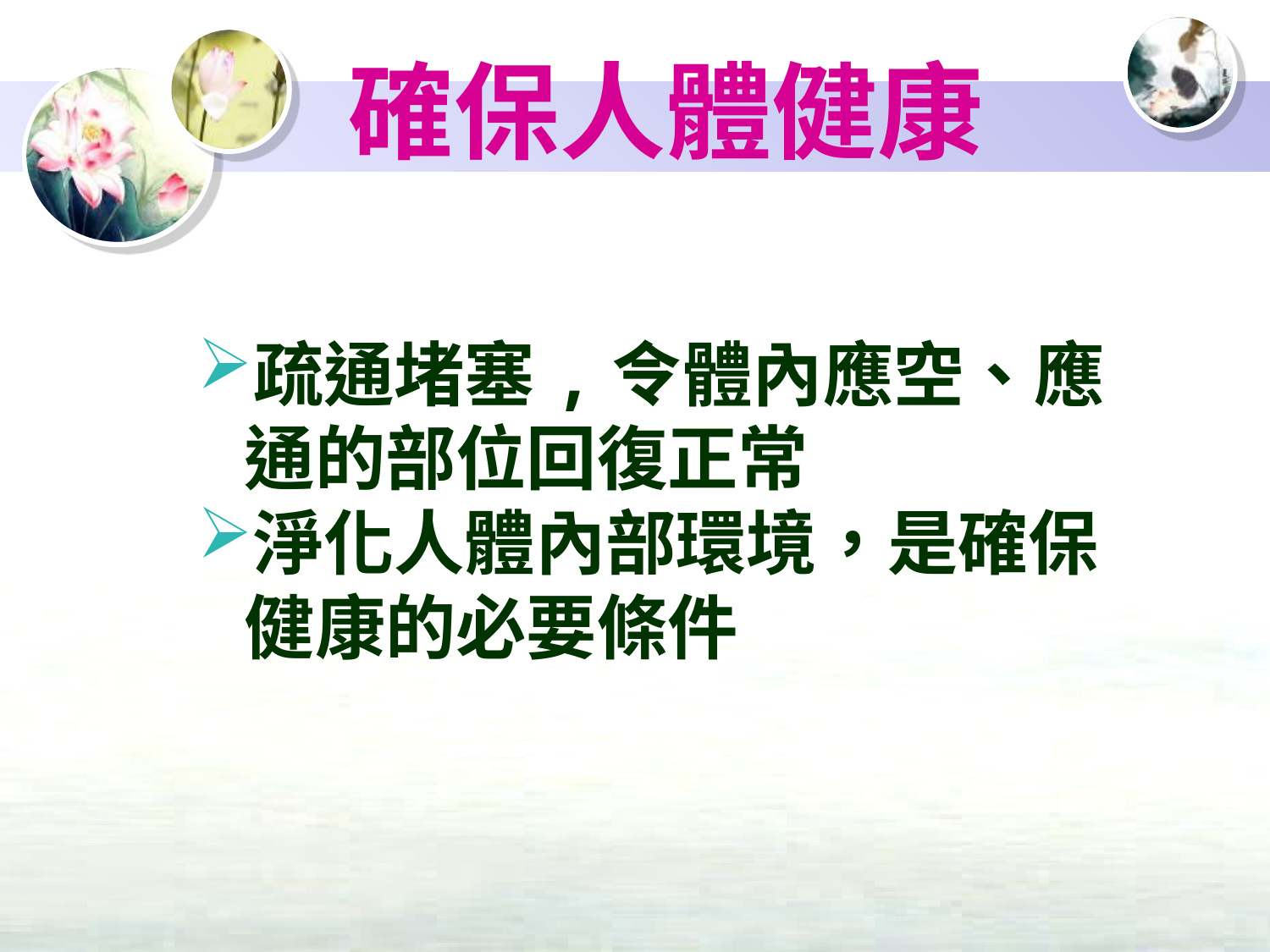

確保人體健康
疏通堵塞,令體內應空、應通的部位回復正常
淨化人體內部環境，是確保健康的必要條件